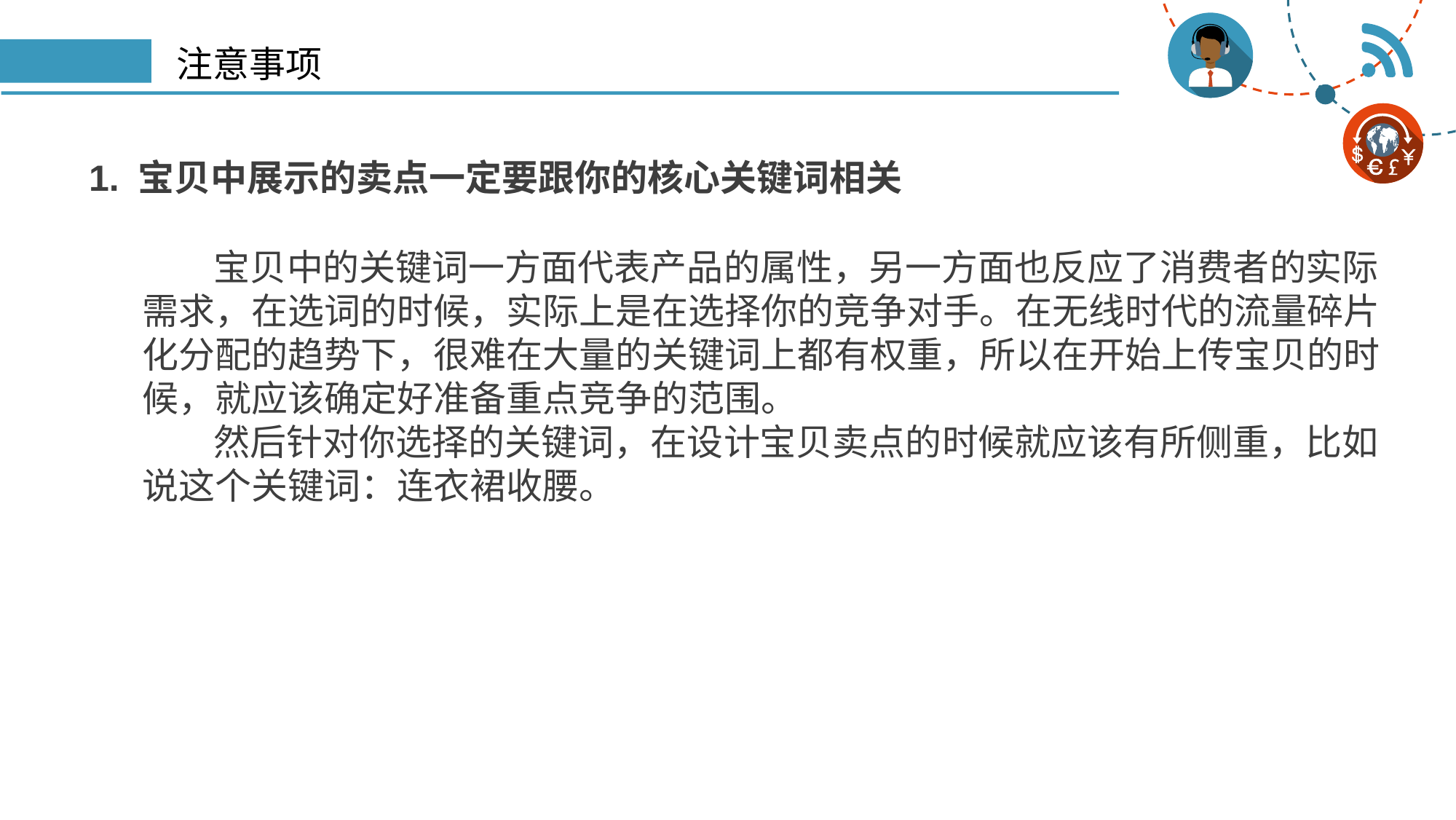

# 注意事项
1. 宝贝中展示的卖点一定要跟你的核心关键词相关
 宝贝中的关键词一方面代表产品的属性，另一方面也反应了消费者的实际需求，在选词的时候，实际上是在选择你的竞争对手。在无线时代的流量碎片化分配的趋势下，很难在大量的关键词上都有权重，所以在开始上传宝贝的时候，就应该确定好准备重点竞争的范围。
 然后针对你选择的关键词，在设计宝贝卖点的时候就应该有所侧重，比如说这个关键词：连衣裙收腰。